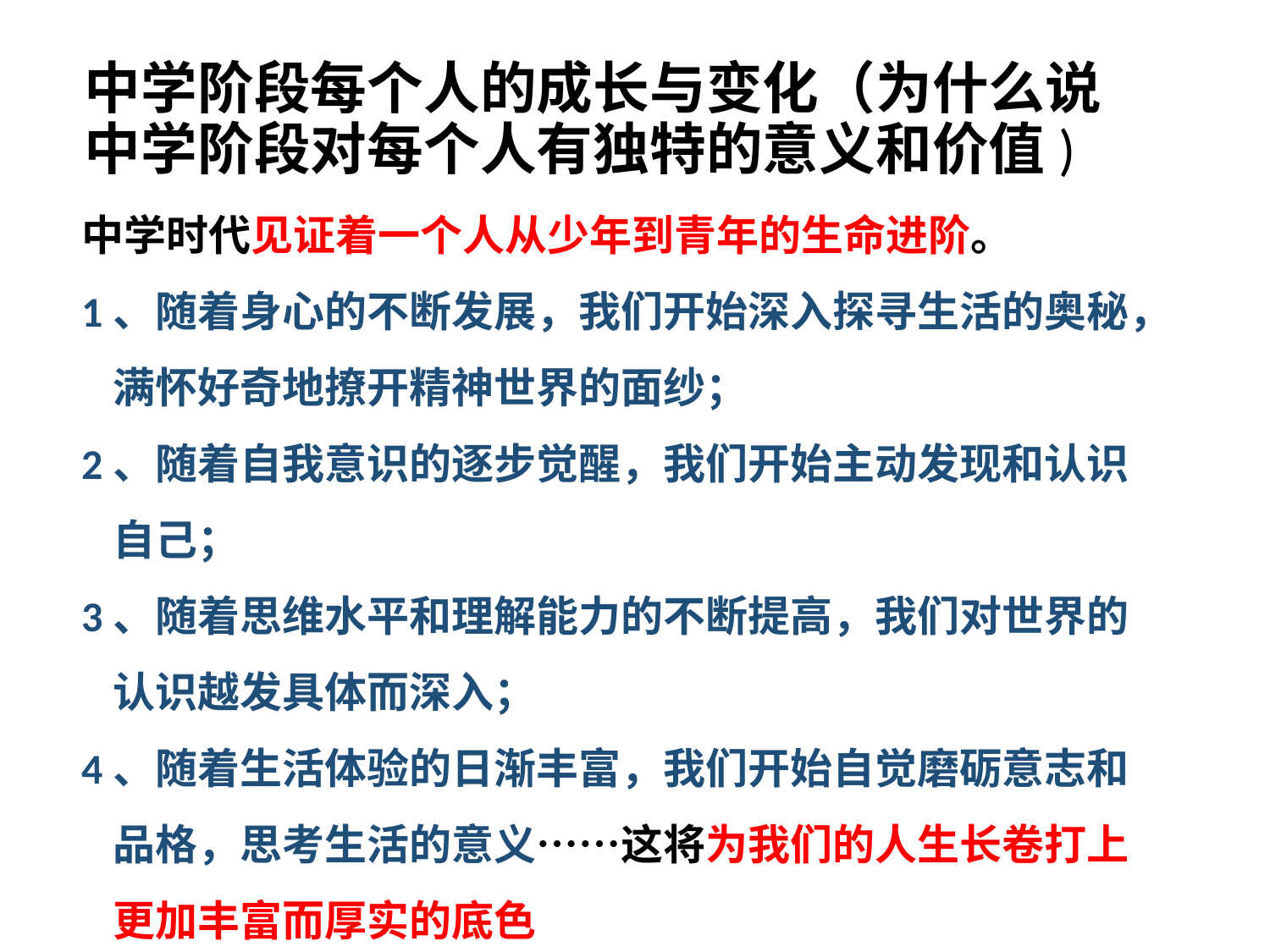

# 中学阶段每个人的成长与变化（为什么说中学阶段对每个人有独特的意义和价值)
中学时代见证着一个人从少年到青年的生命进阶。
1、随着身心的不断发展，我们开始深入探寻生活的奥秘，满怀好奇地撩开精神世界的面纱；
2、随着自我意识的逐步觉醒，我们开始主动发现和认识自己；
3、随着思维水平和理解能力的不断提高，我们对世界的认识越发具体而深入；
4、随着生活体验的日渐丰富，我们开始自觉磨砺意志和品格，思考生活的意义……这将为我们的人生长卷打上更加丰富而厚实的底色